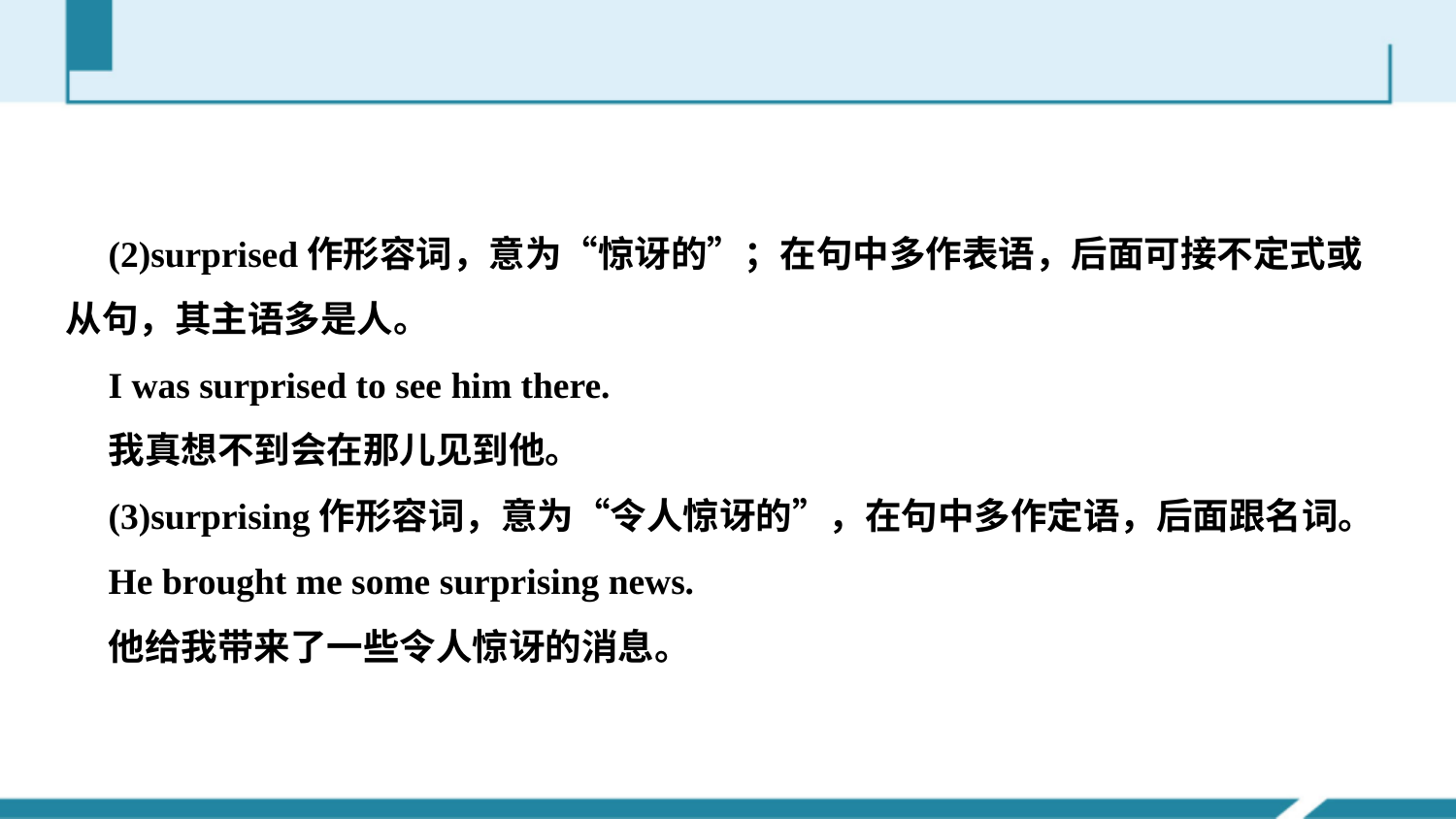

(2)surprised作形容词，意为“惊讶的”；在句中多作表语，后面可接不定式或从句，其主语多是人。
I was surprised to see him there.
我真想不到会在那儿见到他。
(3)surprising作形容词，意为“令人惊讶的”，在句中多作定语，后面跟名词。
He brought me some surprising news.
他给我带来了一些令人惊讶的消息。